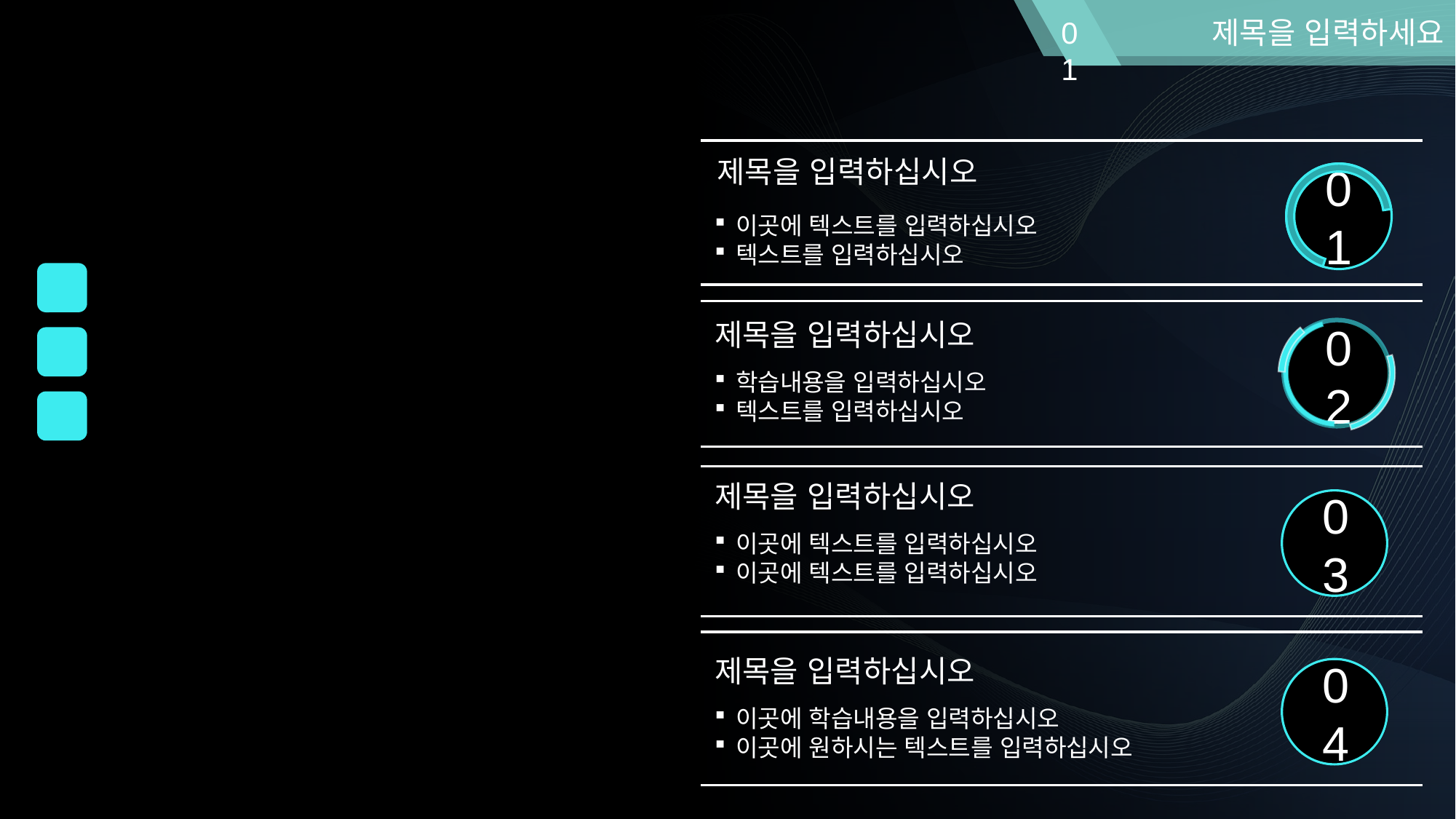

01
제목을 입력하세요
제목을 입력하십시오
01

이곳에 텍스트를 입력하십시오
텍스트를 입력하십시오

제목을 입력하십시오

02

학습내용을 입력하십시오
텍스트를 입력하십시오

제목을 입력하십시오

03
이곳에 텍스트를 입력하십시오
이곳에 텍스트를 입력하십시오
제목을 입력하십시오

04
이곳에 학습내용을 입력하십시오
이곳에 원하시는 텍스트를 입력하십시오